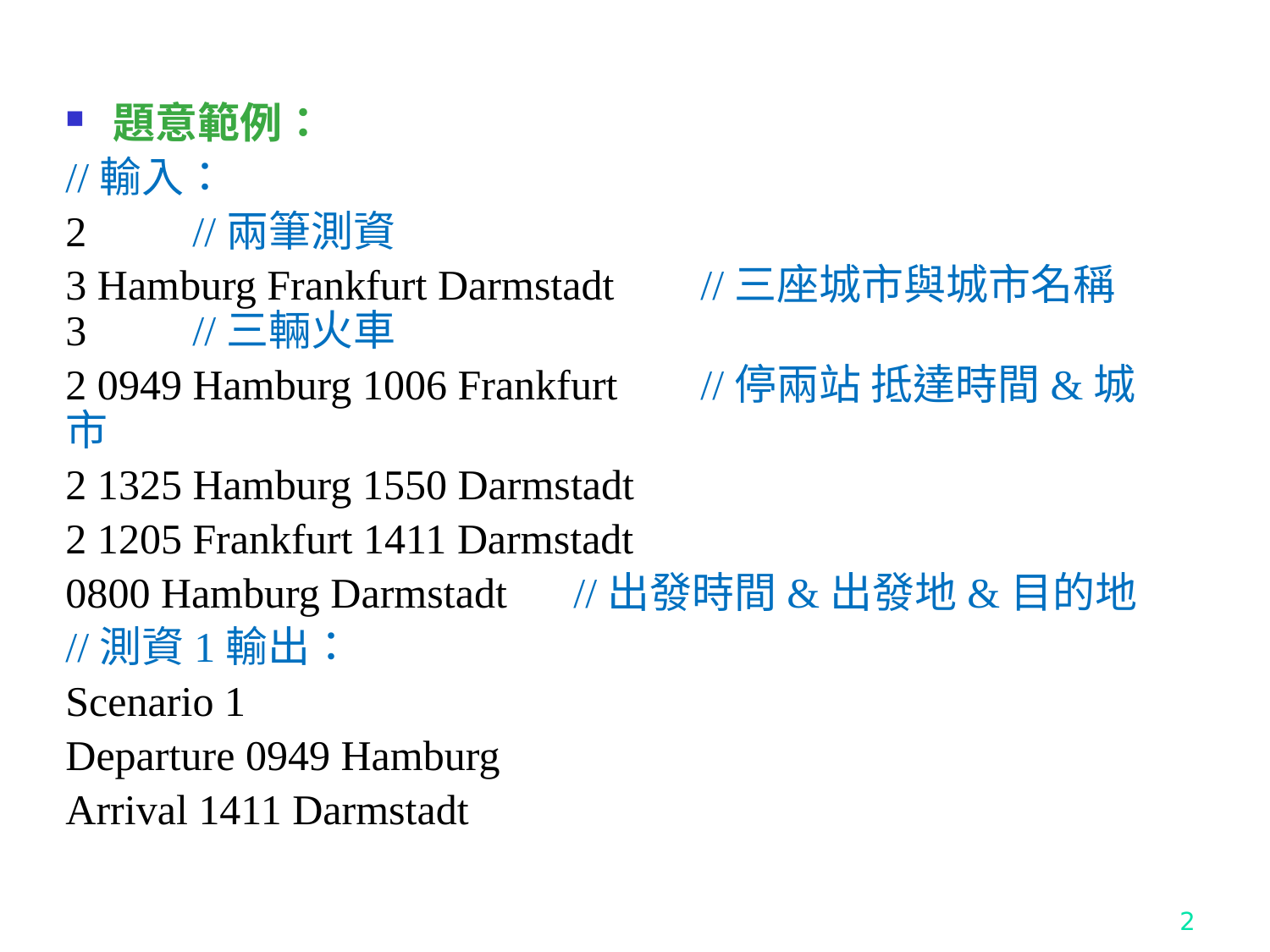

題意範例：
//輸入：
2	//兩筆測資
3 Hamburg Frankfurt Darmstadt	//三座城市與城市名稱
3	//三輛火車
2 0949 Hamburg 1006 Frankfurt	//停兩站 抵達時間&城市
2 1325 Hamburg 1550 Darmstadt
2 1205 Frankfurt 1411 Darmstadt
0800 Hamburg Darmstadt	//出發時間&出發地&目的地
//測資1輸出：
Scenario 1
Departure 0949 Hamburg
Arrival 1411 Darmstadt

2